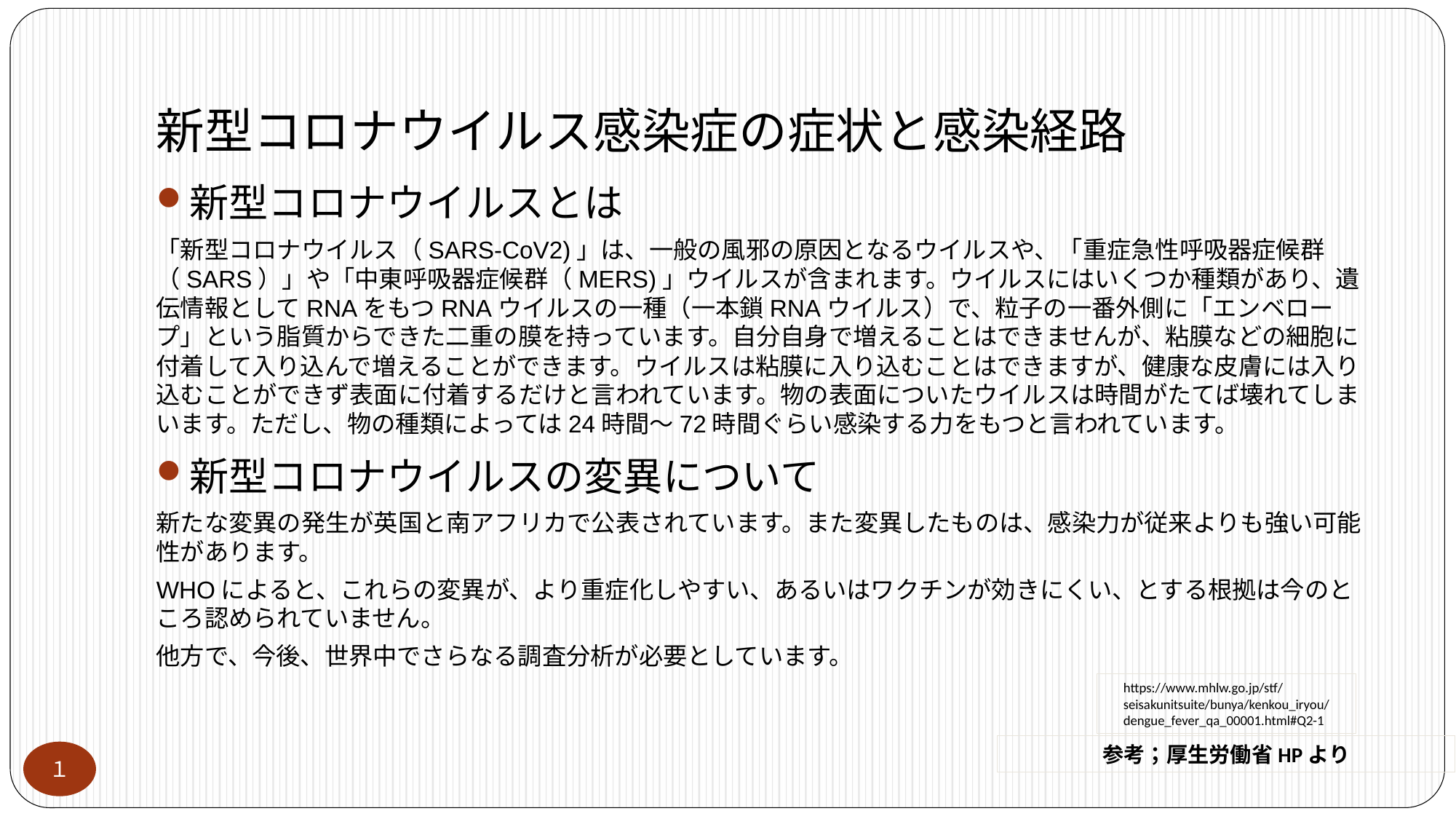

# 新型コロナウイルス感染症の症状と感染経路
新型コロナウイルスとは
「新型コロナウイルス（SARS-CoV2)」は、一般の風邪の原因となるウイルスや、「重症急性呼吸器症候群（SARS）」や「中東呼吸器症候群（MERS)」ウイルスが含まれます。ウイルスにはいくつか種類があり、遺伝情報としてRNAをもつRNAウイルスの一種（一本鎖RNAウイルス）で、粒子の一番外側に「エンベロープ」という脂質からできた二重の膜を持っています。自分自身で増えることはできませんが、粘膜などの細胞に付着して入り込んで増えることができます。ウイルスは粘膜に入り込むことはできますが、健康な皮膚には入り込むことができず表面に付着するだけと言われています。物の表面についたウイルスは時間がたてば壊れてしまいます。ただし、物の種類によっては24時間～72時間ぐらい感染する力をもつと言われています。

新型コロナウイルスの変異について
新たな変異の発生が英国と南アフリカで公表されています。また変異したものは、感染力が従来よりも強い可能性があります。
WHOによると、これらの変異が、より重症化しやすい、あるいはワクチンが効きにくい、とする根拠は今のところ認められていません。
他方で、今後、世界中でさらなる調査分析が必要としています。

https://www.mhlw.go.jp/stf/seisakunitsuite/bunya/kenkou_iryou/dengue_fever_qa_00001.html#Q2-1
参考；厚生労働省HPより
１